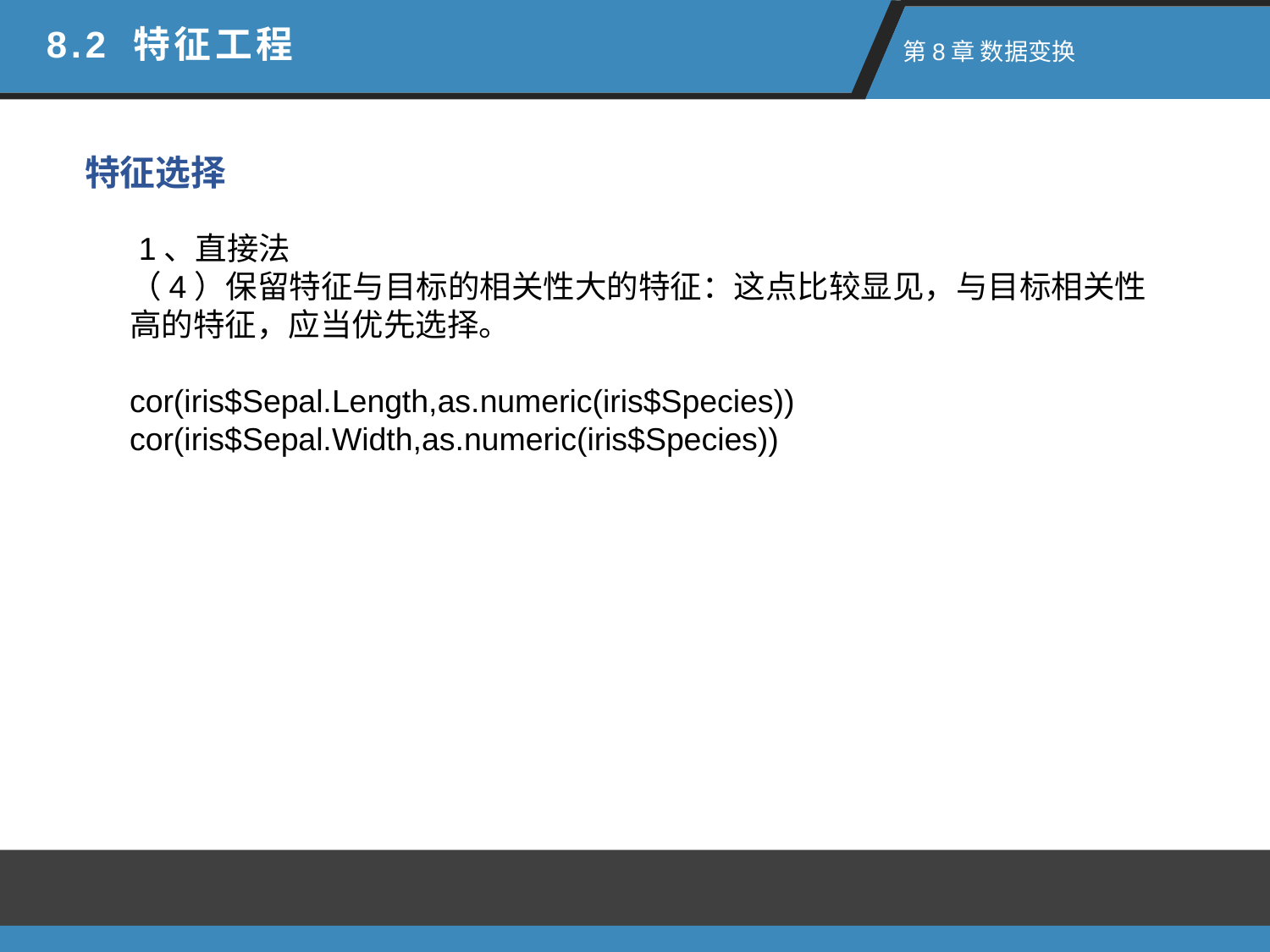

8.2 特征工程
  第8章 数据变换
特征选择
 1、直接法
（4）保留特征与目标的相关性大的特征：这点比较显见，与目标相关性高的特征，应当优先选择。

cor(iris$Sepal.Length,as.numeric(iris$Species))
cor(iris$Sepal.Width,as.numeric(iris$Species))